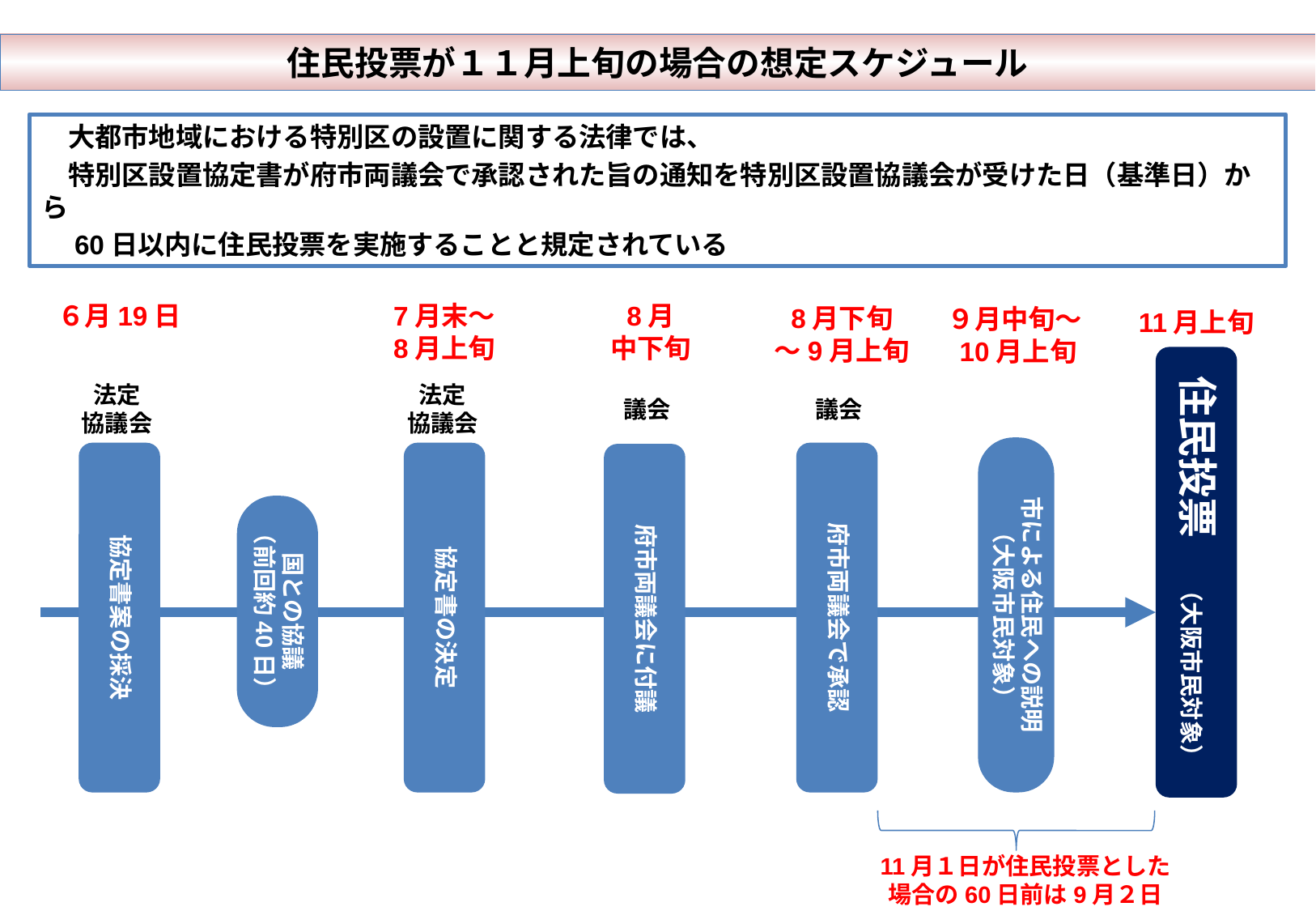

住民投票が１１月上旬の場合の想定スケジュール
　大都市地域における特別区の設置に関する法律では、
　特別区設置協定書が府市両議会で承認された旨の通知を特別区設置協議会が受けた日（基準日）から
　60日以内に住民投票を実施することと規定されている
６月19日
7月末～
8月上旬
8月
中下旬
8月下旬
～9月上旬
９月中旬～10月上旬
11月上旬
住民投票　（大阪市民対象）
法定
協議会
法定
協議会
議会
議会
市による住民への説明
（大阪市民対象）
協定書の決定
府市両議会で承認
協定書案の採決
府市両議会に付議
国との協議
（前回約40日）

11月１日が住民投票とした
場合の60日前は9月２日